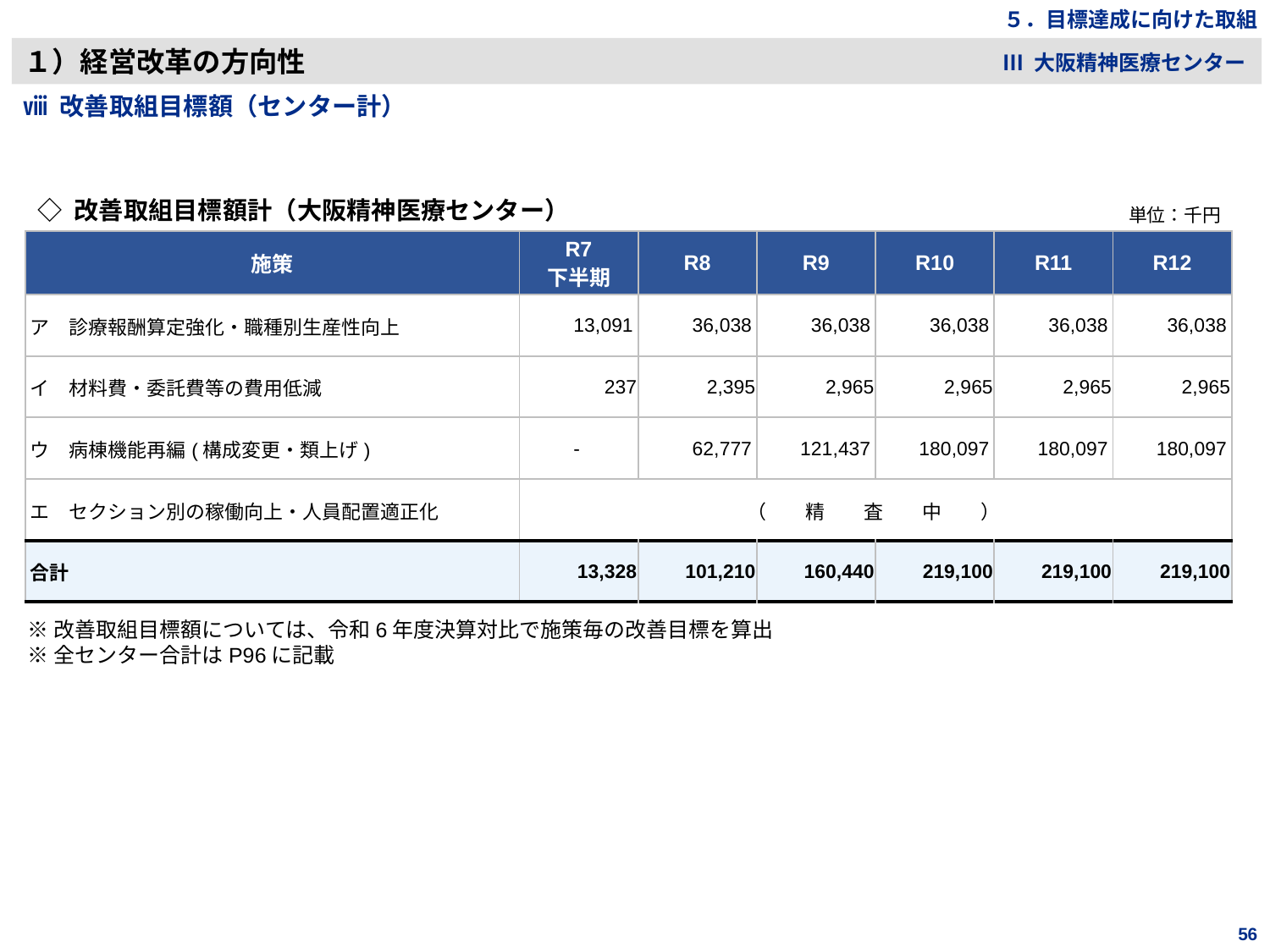

５．目標達成に向けた取組
１）経営改革の方向性
Ⅲ 大阪精神医療センター
ⅷ 改善取組目標額（センター計）
◇ 改善取組目標額計（大阪精神医療センター）
単位：千円
| 施策 | R7 下半期 | R8 | R9 | R10 | R11 | R12 |
| --- | --- | --- | --- | --- | --- | --- |
| ア　診療報酬算定強化・職種別生産性向上 | 13,091 | 36,038 | 36,038 | 36,038 | 36,038 | 36,038 |
| イ　材料費・委託費等の費用低減 | 237 | 2,395 | 2,965 | 2,965 | 2,965 | 2,965 |
| ウ　病棟機能再編(構成変更・類上げ) | - | 62,777 | 121,437 | 180,097 | 180,097 | 180,097 |
| エ　セクション別の稼働向上・人員配置適正化 | （　　精　　査　　中　　） | - | - | - | - | - |
| 合計 | 13,328 | 101,210 | 160,440 | 219,100 | 219,100 | 219,100 |
※改善取組目標額については、令和6年度決算対比で施策毎の改善目標を算出
※全センター合計はP96に記載
56